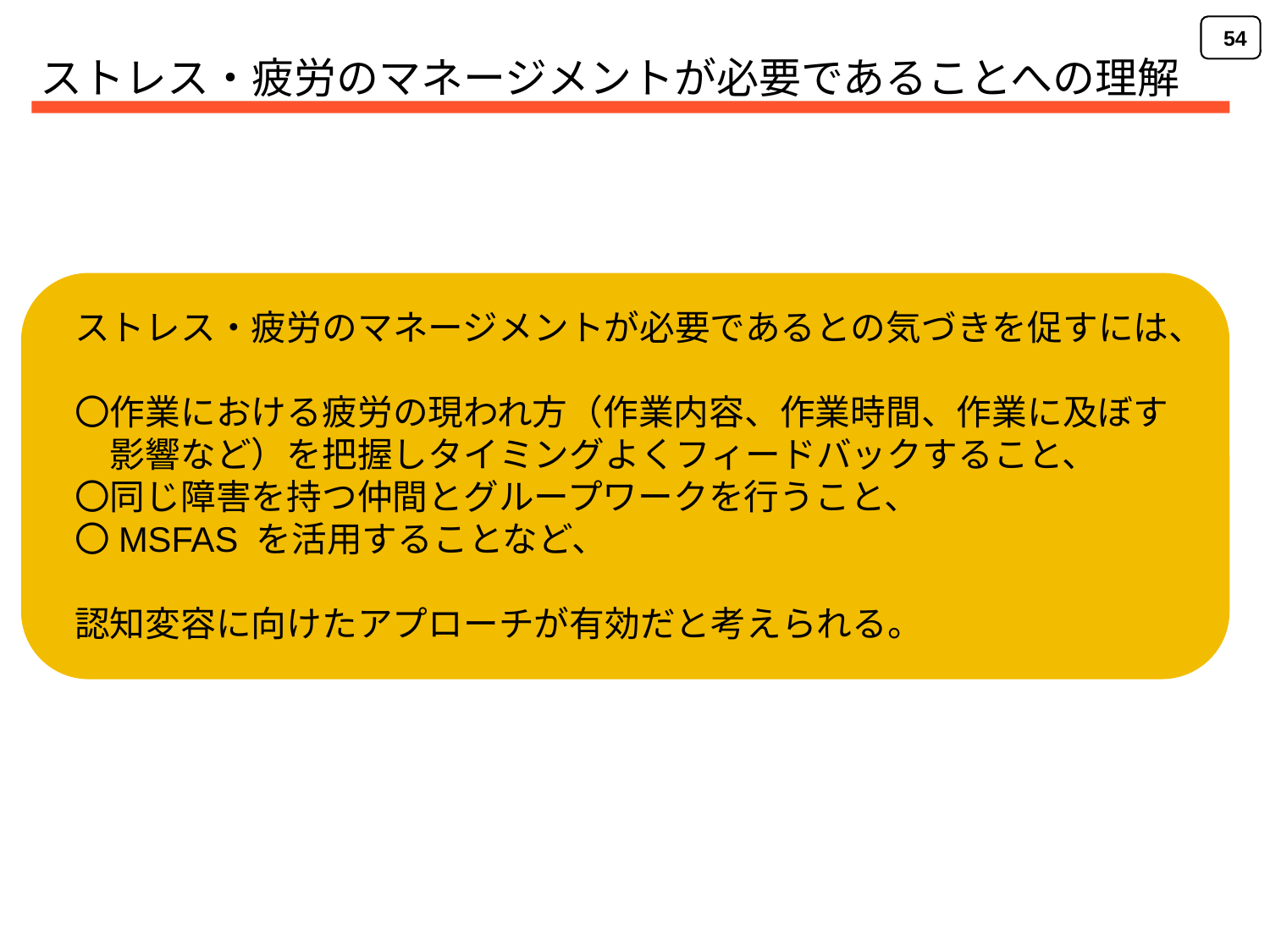

54

ストレス・疲労のマネージメントが必要であることへの理解

ストレス・疲労のマネージメントが必要であるとの気づきを促すには、

〇作業における疲労の現われ方（作業内容、作業時間、作業に及ぼす
　影響など）を把握しタイミングよくフィードバックすること、
〇同じ障害を持つ仲間とグループワークを行うこと、
〇MSFAS を活用することなど、

認知変容に向けたアプローチが有効だと考えられる。